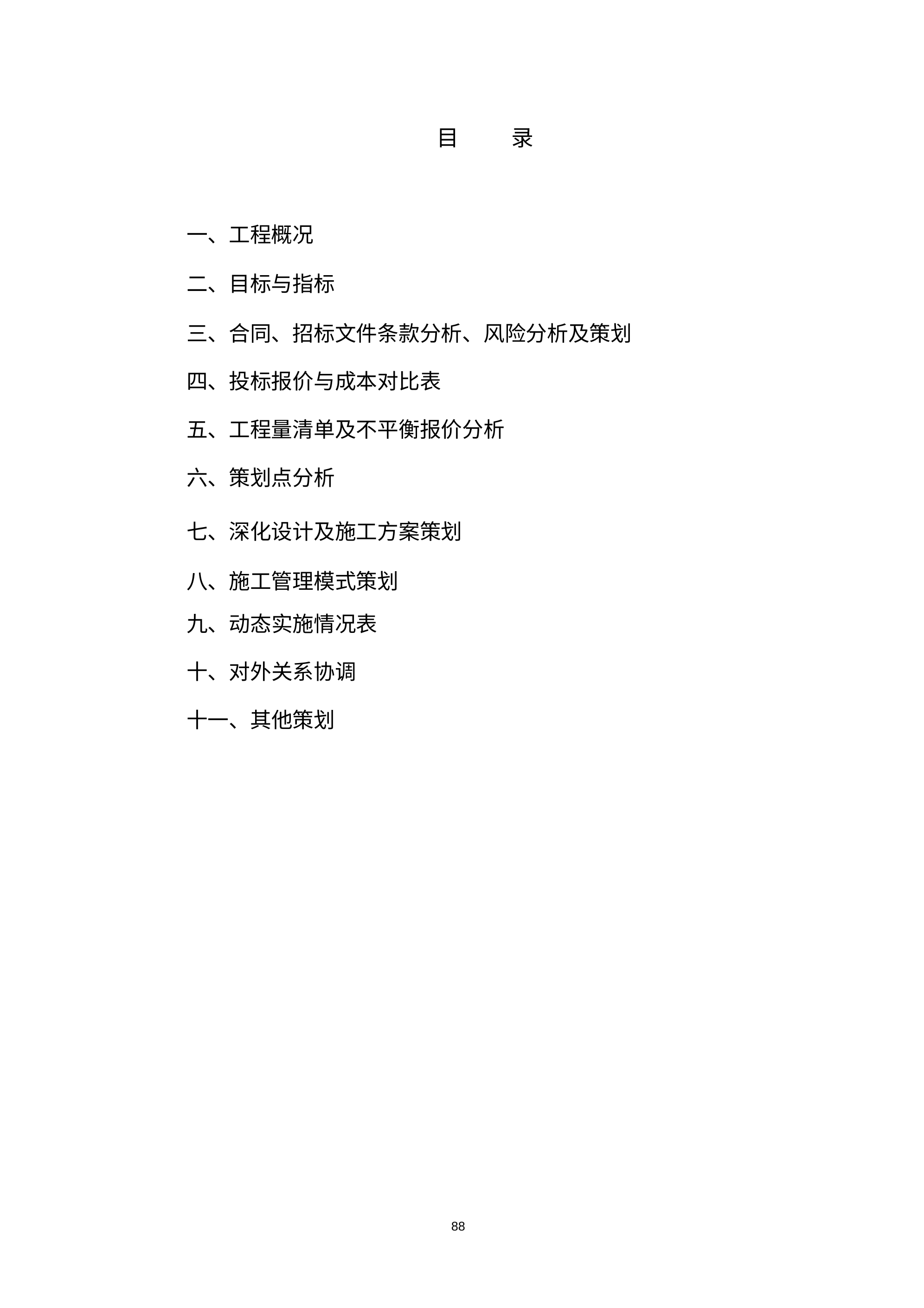

目
录
一、工程概况

二、目标与指标
三、合同、招标文件条款分析、风险分析及策划 四、投标报价与成本对比表
五、工程量清单及不平衡报价分析 六、策划点分析
七、深化设计及施工方案策划 八、施工管理模式策划
九、动态实施情况表
十、对外关系协调 十一、其他策划
88